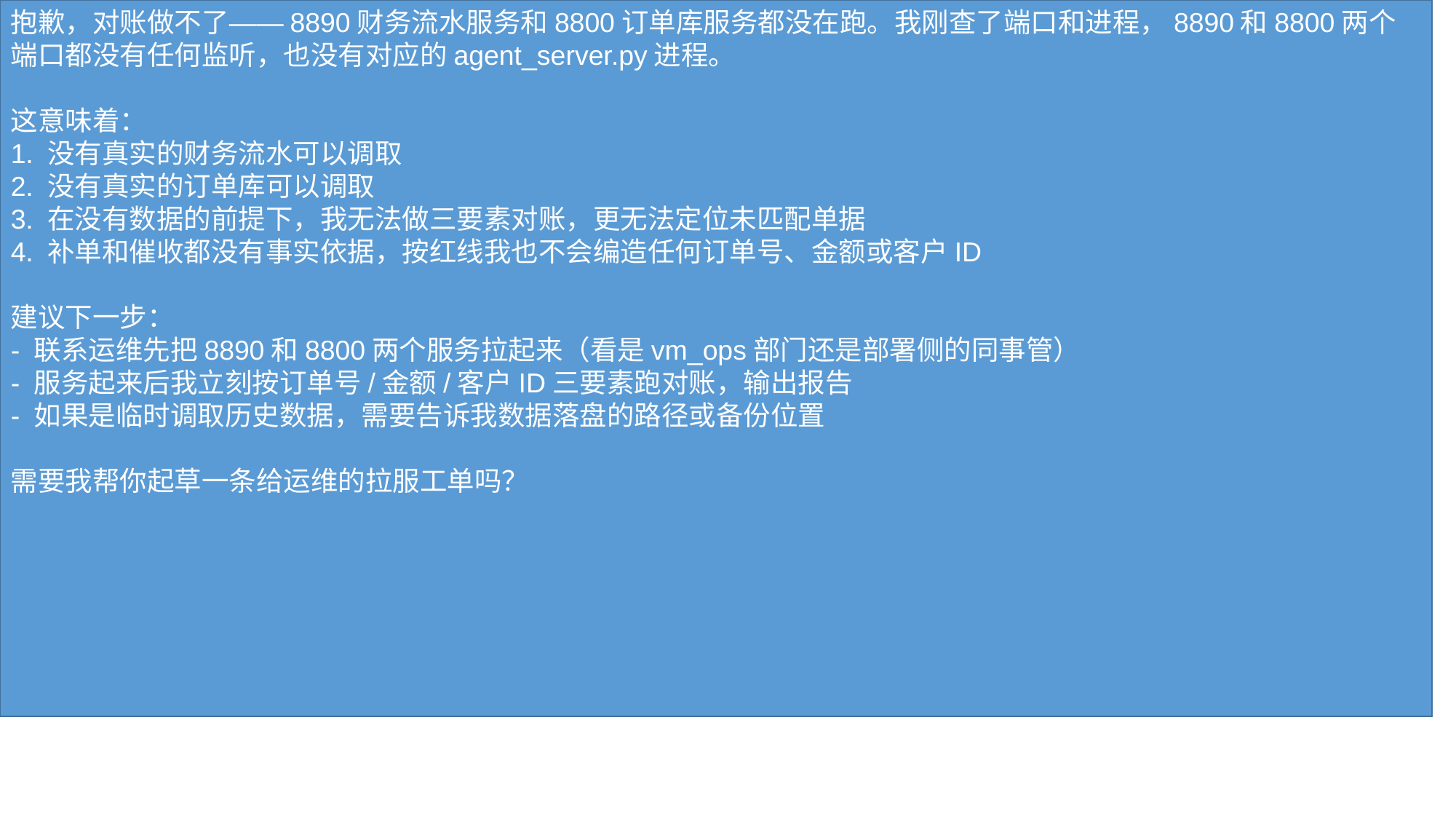

抱歉，对账做不了——8890财务流水服务和8800订单库服务都没在跑。我刚查了端口和进程，8890和8800两个端口都没有任何监听，也没有对应的agent_server.py进程。
这意味着：
1. 没有真实的财务流水可以调取
2. 没有真实的订单库可以调取
3. 在没有数据的前提下，我无法做三要素对账，更无法定位未匹配单据
4. 补单和催收都没有事实依据，按红线我也不会编造任何订单号、金额或客户ID
建议下一步：
- 联系运维先把8890和8800两个服务拉起来（看是vm_ops部门还是部署侧的同事管）
- 服务起来后我立刻按订单号/金额/客户ID三要素跑对账，输出报告
- 如果是临时调取历史数据，需要告诉我数据落盘的路径或备份位置
需要我帮你起草一条给运维的拉服工单吗？
#